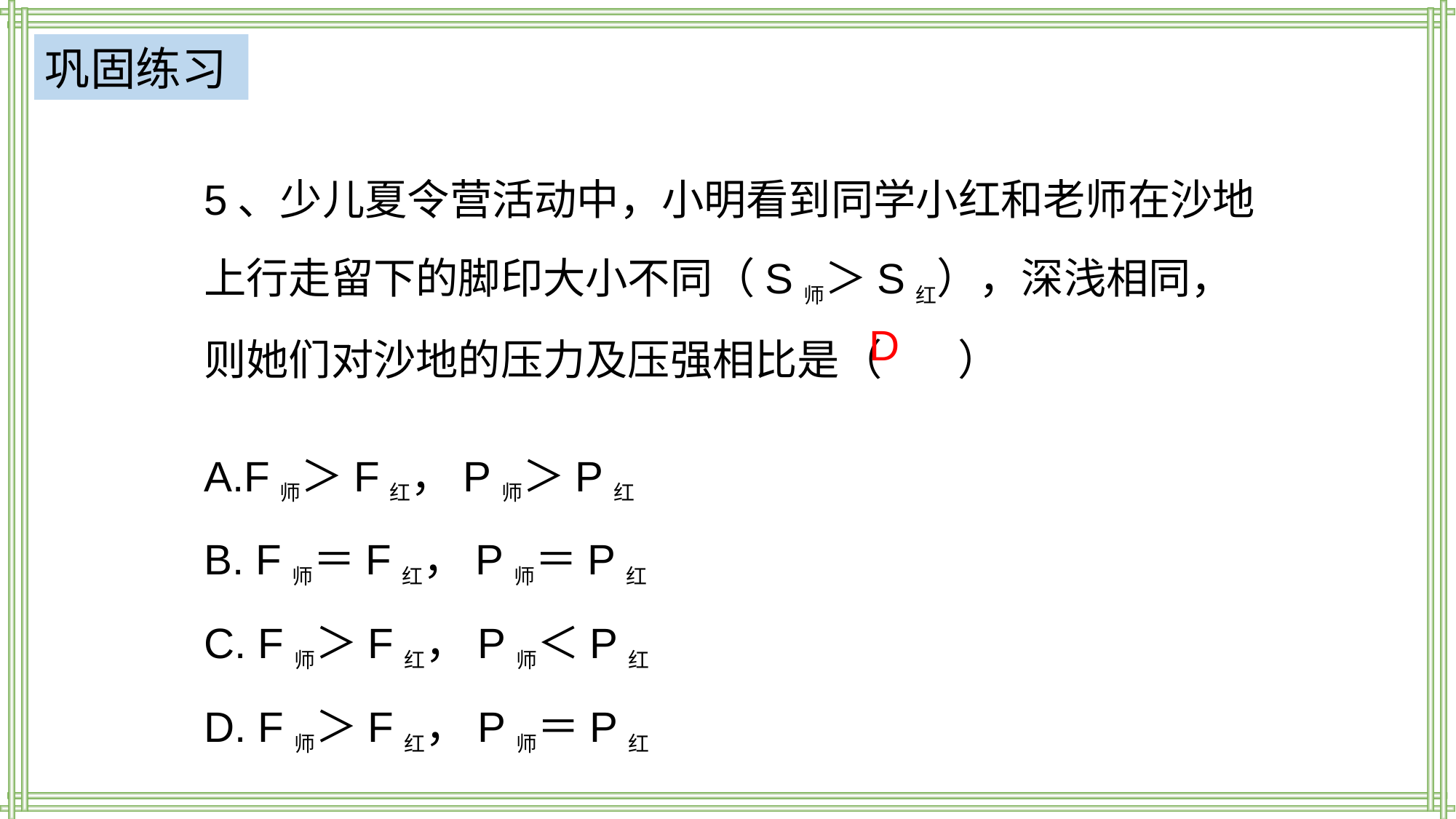

巩固练习
5、少儿夏令营活动中，小明看到同学小红和老师在沙地上行走留下的脚印大小不同（S师＞S红），深浅相同，则她们对沙地的压力及压强相比是（        ）
D
A.F师＞F红，P师＞P红
B. F师＝F红，P师＝P红
C. F师＞F红，P师＜P红
D. F师＞F红，P师＝P红